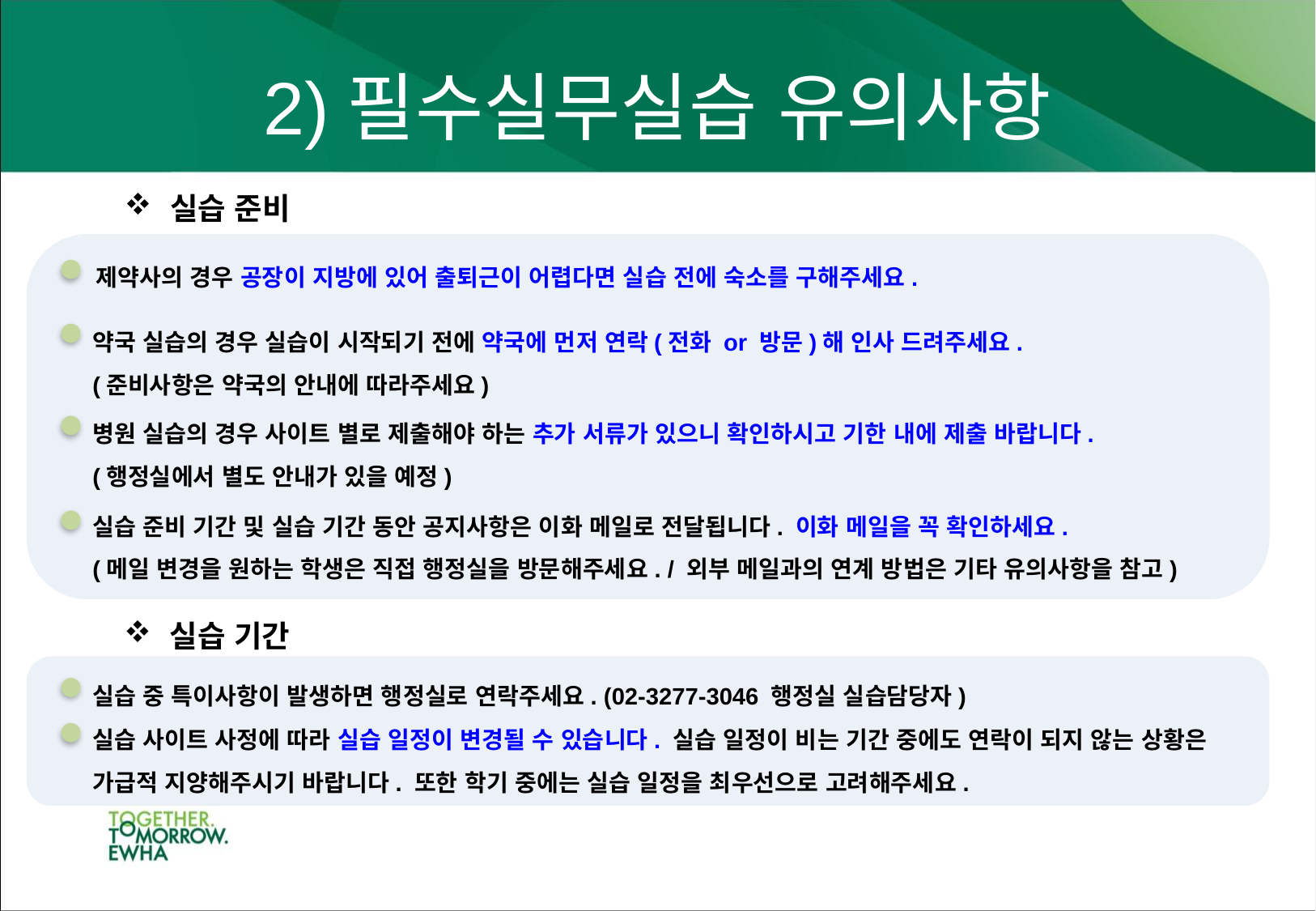

# 2)필수실무실습 유의사항
실습 준비

제약사의 경우 공장이 지방에 있어 출퇴근이 어렵다면 실습 전에 숙소를 구해주세요.

약국 실습의 경우 실습이 시작되기 전에 약국에 먼저 연락(전화 or 방문)해 인사 드려주세요.
(준비사항은 약국의 안내에 따라주세요)

병원 실습의 경우 사이트 별로 제출해야 하는 추가 서류가 있으니 확인하시고 기한 내에 제출 바랍니다.
(행정실에서 별도 안내가 있을 예정)

실습 준비 기간 및 실습 기간 동안 공지사항은 이화 메일로 전달됩니다. 이화 메일을 꼭 확인하세요.
(메일 변경을 원하는 학생은 직접 행정실을 방문해주세요. / 외부 메일과의 연계 방법은 기타 유의사항을 참고)

실습 기간

실습 중 특이사항이 발생하면 행정실로 연락주세요. (02-3277-3046 행정실 실습담당자)

실습 사이트 사정에 따라 실습 일정이 변경될 수 있습니다. 실습 일정이 비는 기간 중에도 연락이 되지 않는 상황은 가급적 지양해주시기 바랍니다. 또한 학기 중에는 실습 일정을 최우선으로 고려해주세요.